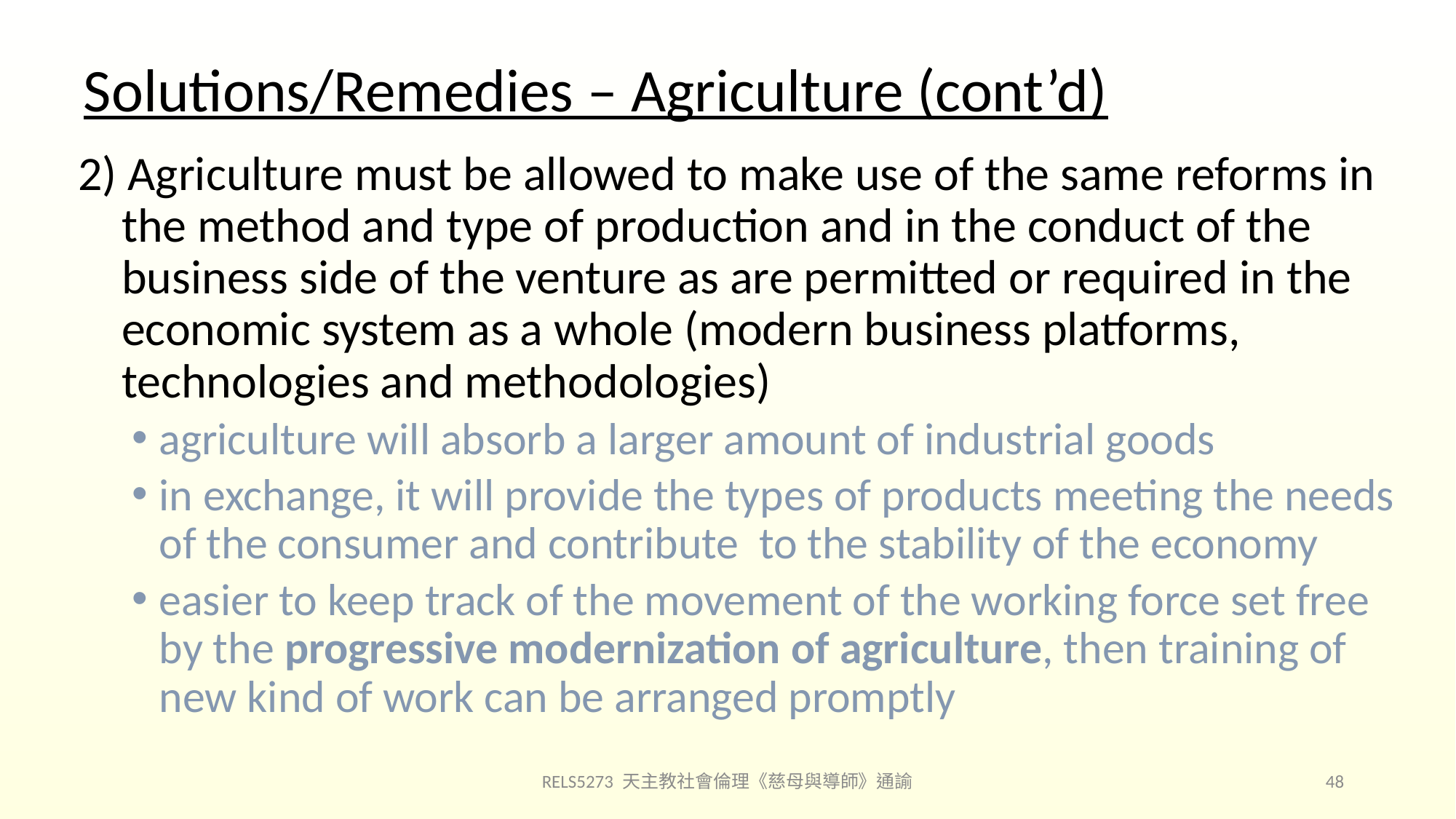

# Solutions/Remedies – Agriculture (cont’d)
2) Agriculture must be allowed to make use of the same reforms in
    the method and type of production and in the conduct of the
    business side of the venture as are permitted or required in the
    economic system as a whole (modern business platforms,
    technologies and methodologies)
agriculture will absorb a larger amount of industrial goods
in exchange, it will provide the types of products meeting the needs of the consumer and contribute  to the stability of the economy
easier to keep track of the movement of the working force set free by the progressive modernization of agriculture, then training of new kind of work can be arranged promptly

RELS5273 天主教社會倫理《慈母與導師》通諭
48